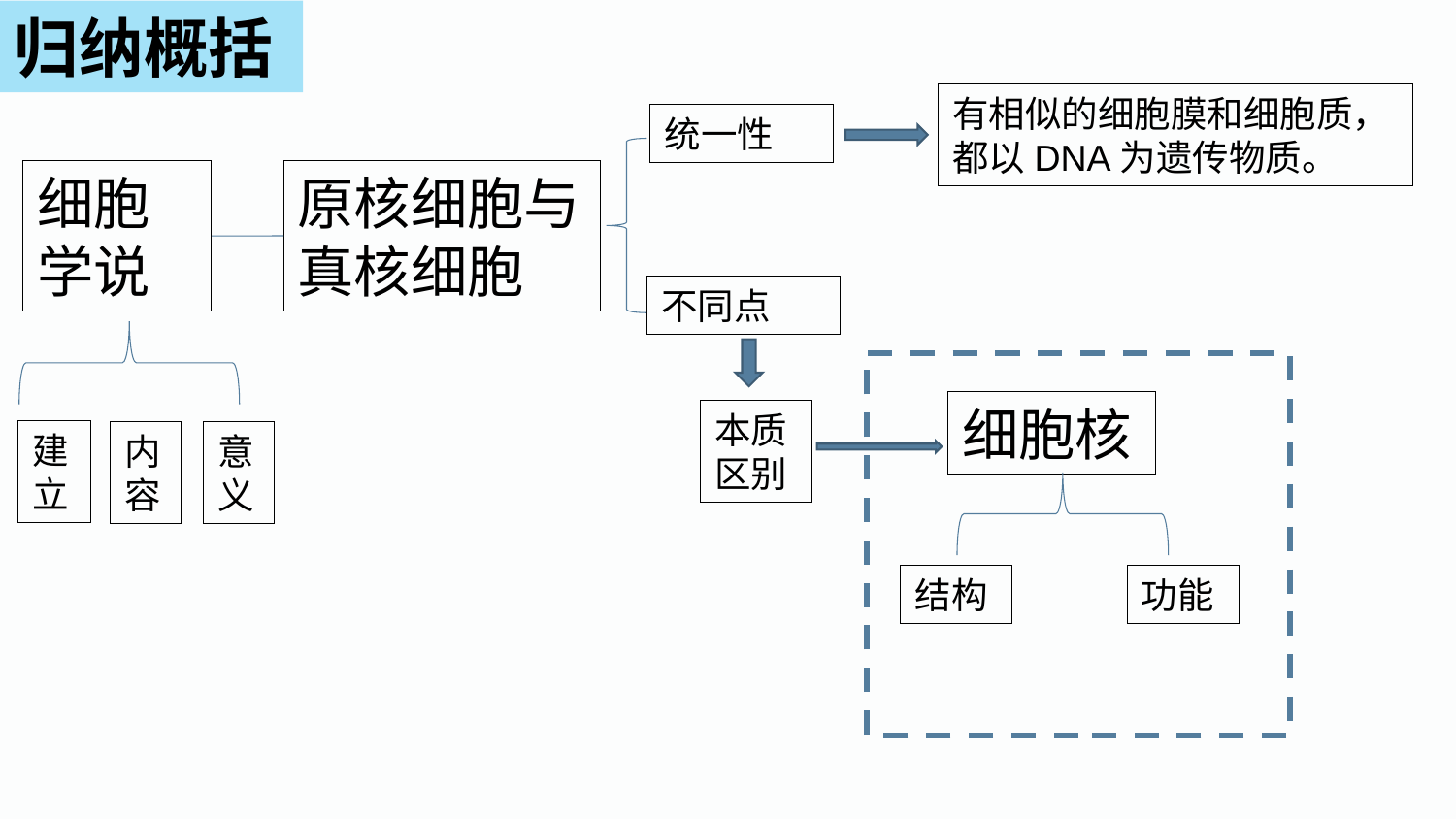

归纳概括
有相似的细胞膜和细胞质，都以DNA为遗传物质。
统一性

原核细胞与真核细胞
细胞
学说

不同点

细胞核
本质区别

建
立
意义
内
容

结构
功能